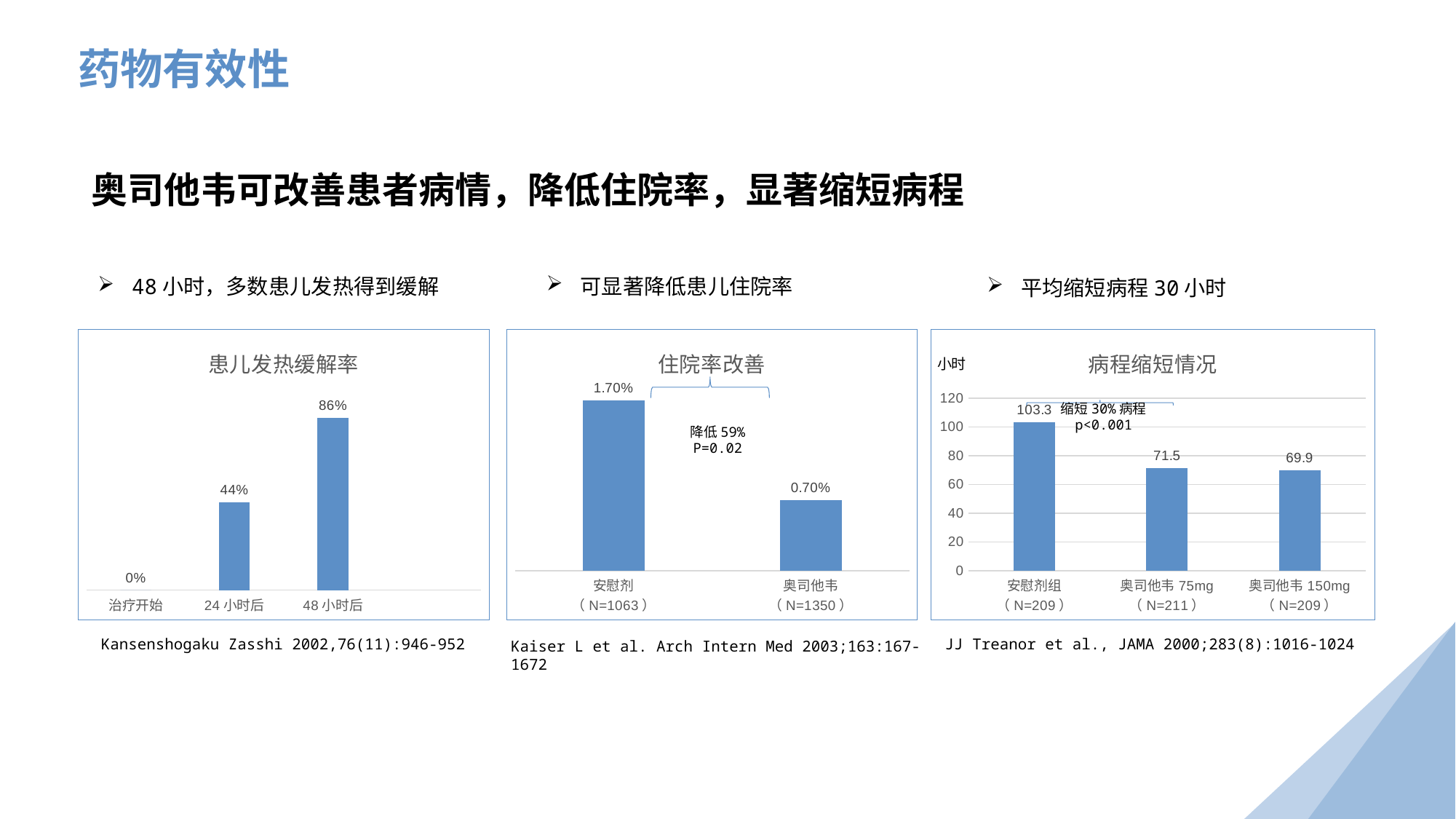

药物有效性
奥司他韦可改善患者病情，降低住院率，显著缩短病程
可显著降低患儿住院率
48小时，多数患儿发热得到缓解
平均缩短病程30小时

### Chart: 住院率改善

| Category |  |
|---|---|
| 安慰剂
（N=1063） | 0.017 |
| 奥司他韦
（N=1350） | 0.007 |

### Chart: 患儿发热缓解率

| Category | 患儿发热缓解率 |
|---|---|
| 治疗开始 | 0.0 |
| 24小时后 | 0.44 |
| 48小时后 | 0.86 |

### Chart: 病程缩短情况

| Category |  |
|---|---|
| 安慰剂组
（N=209） | 103.3 |
| 奥司他韦75mg
（N=211） | 71.5 |
| 奥司他韦150mg
（N=209） | 69.9 |
缩短30%病程
p<0.001
降低59%
P=0.02
JJ Treanor et al., JAMA 2000;283(8):1016-1024
Kansenshogaku Zasshi 2002,76(11):946-952
Kaiser L et al. Arch Intern Med 2003;163:167-1672